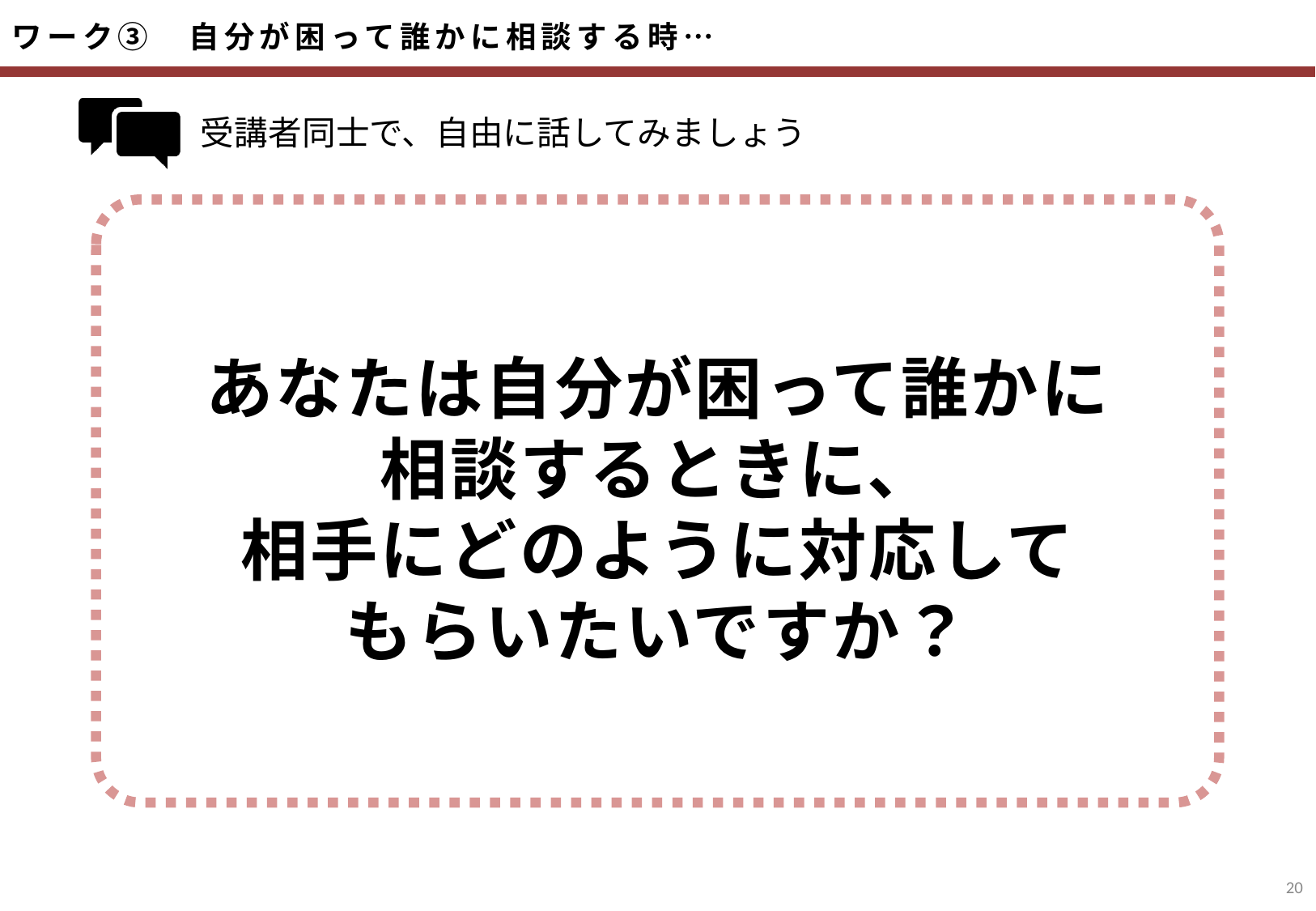

ワーク③　自分が困って誰かに相談する時…

あなたは自分が困って誰かに
相談するときに、
相手にどのように対応して
もらいたいですか？
20